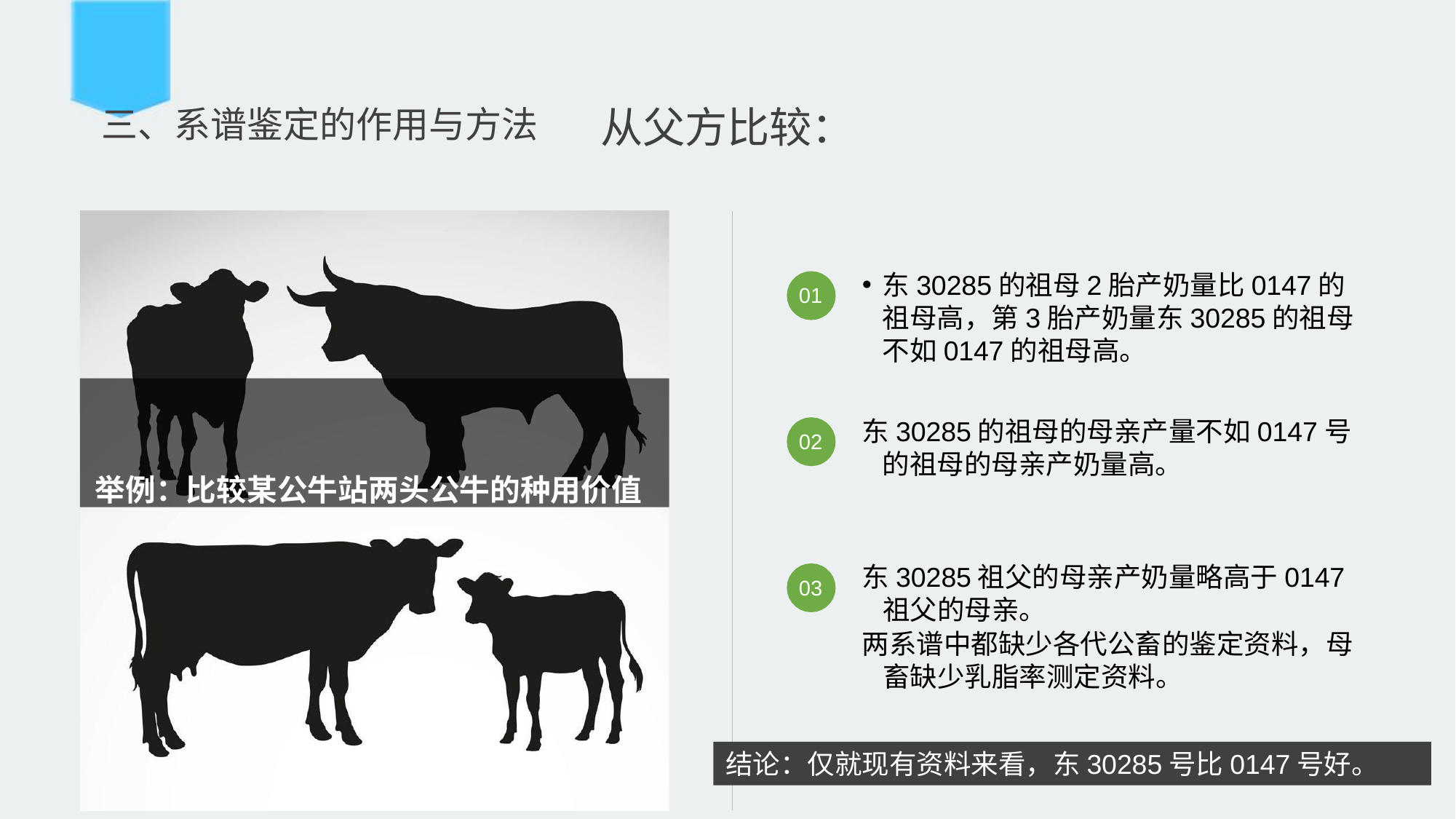

# 三、系谱鉴定的作用与方法
从父方比较：

东30285的祖母2胎产奶量比0147的祖母高，第3胎产奶量东30285的祖母不如0147的祖母高。

01

举例：比较某公牛站两头公牛的种用价值
东30285的祖母的母亲产量不如0147号的祖母的母亲产奶量高。

02
东30285祖父的母亲产奶量略高于0147祖父的母亲。
两系谱中都缺少各代公畜的鉴定资料，母畜缺少乳脂率测定资料。

03
结论：仅就现有资料来看，东30285号比0147号好。